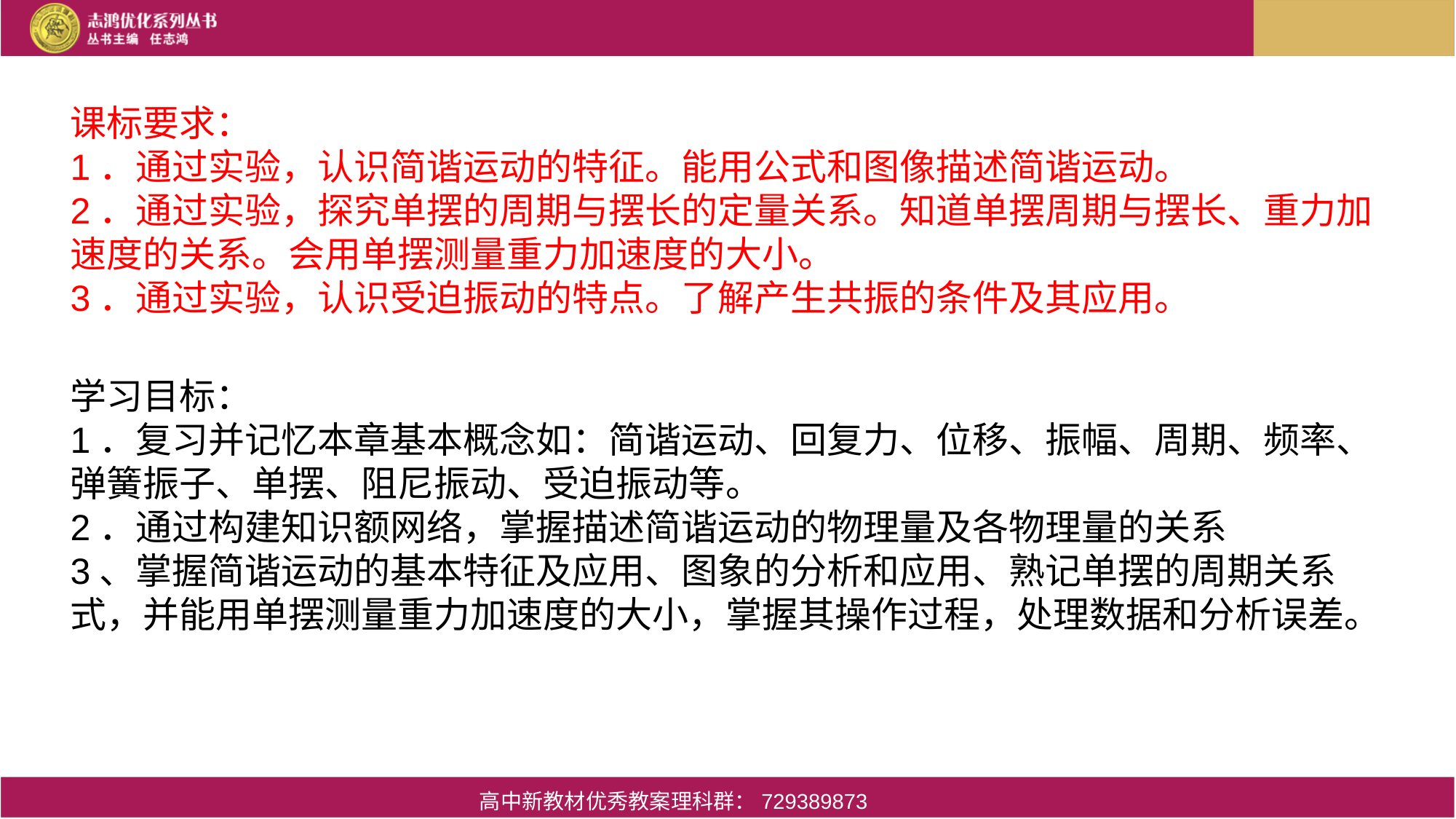

课标要求：
1．通过实验，认识简谐运动的特征。能用公式和图像描述简谐运动。
2．通过实验，探究单摆的周期与摆长的定量关系。知道单摆周期与摆长、重力加速度的关系。会用单摆测量重力加速度的大小。
3．通过实验，认识受迫振动的特点。了解产生共振的条件及其应用。
学习目标：
1．复习并记忆本章基本概念如：简谐运动、回复力、位移、振幅、周期、频率、弹簧振子、单摆、阻尼振动、受迫振动等。
2．通过构建知识额网络，掌握描述简谐运动的物理量及各物理量的关系
3、掌握简谐运动的基本特征及应用、图象的分析和应用、熟记单摆的周期关系式，并能用单摆测量重力加速度的大小，掌握其操作过程，处理数据和分析误差。